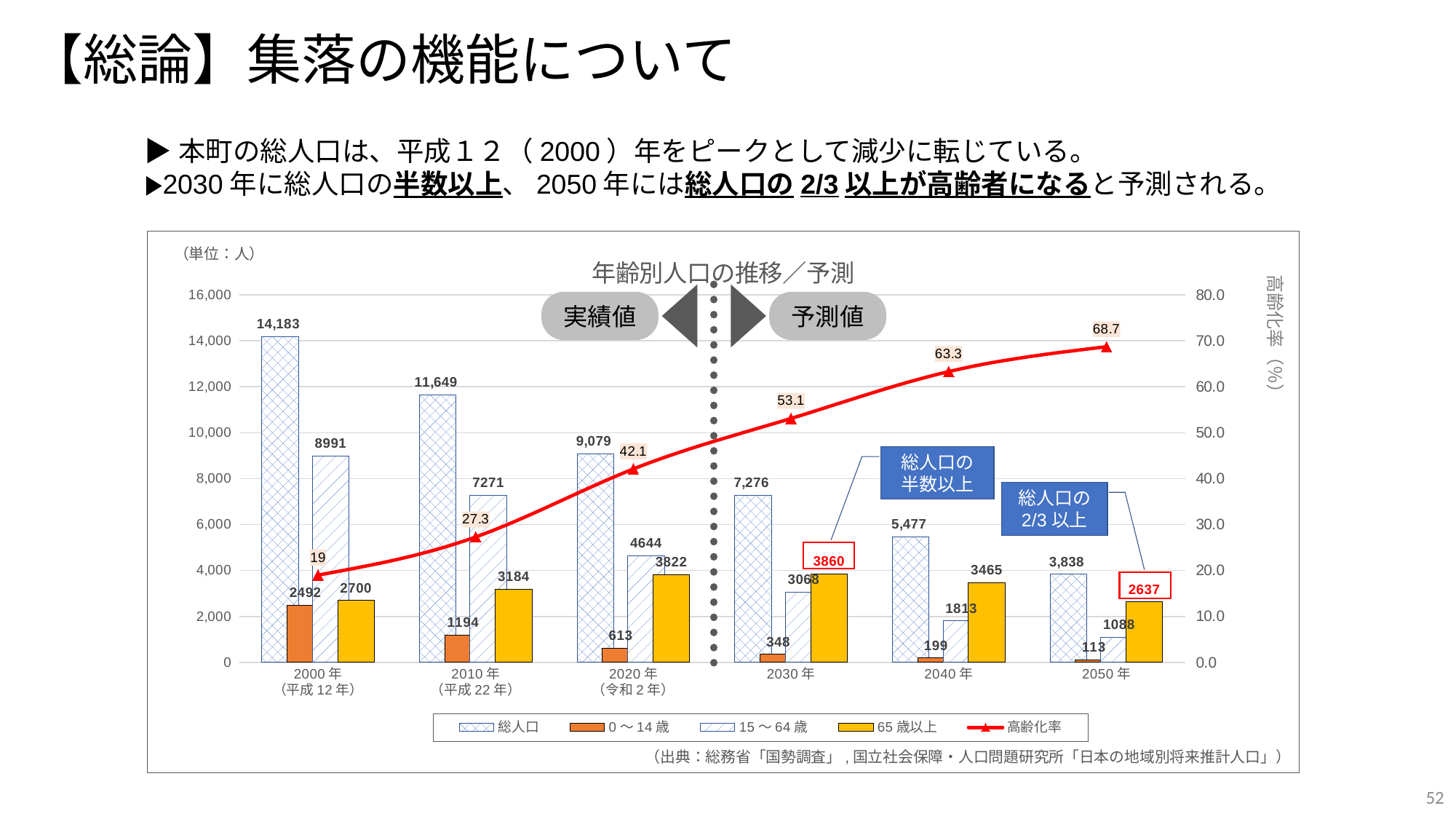

# 【総論】集落の機能について
▶本町の総人口は、平成１２（2000）年をピークとして減少に転じている。
▶2030年に総人口の半数以上、2050年には総人口の2/3以上が高齢者になると予測される。

### Chart: 年齢別人口の推移／予測

| Category | 総人口 | 0～14歳 | 15～64歳 | 65歳以上 | 高齢化率 |
|---|---|---|---|---|---|
| 2000年
（平成12年） | 14183.0 | 2492.0 | 8991.0 | 2700.0 | 19.0 |
| 2010年
（平成22年） | 11649.0 | 1194.0 | 7271.0 | 3184.0 | 27.3 |
| 2020年
（令和2年） | 9079.0 | 613.0 | 4644.0 | 3822.0 | 42.1 |
| 2030年 | 7276.0 | 348.0 | 3068.0 | 3860.0 | 53.1 |
| 2040年 | 5477.0 | 199.0 | 1813.0 | 3465.0 | 63.3 |
| 2050年 | 3838.0 | 113.0 | 1088.0 | 2637.0 | 68.7 |
（単位：人）
高齢化率（％）
実績値
予測値

総人口の
半数以上
総人口の
2/3以上

（出典：総務省「国勢調査」,国立社会保障・人口問題研究所「日本の地域別将来推計人口」）
52